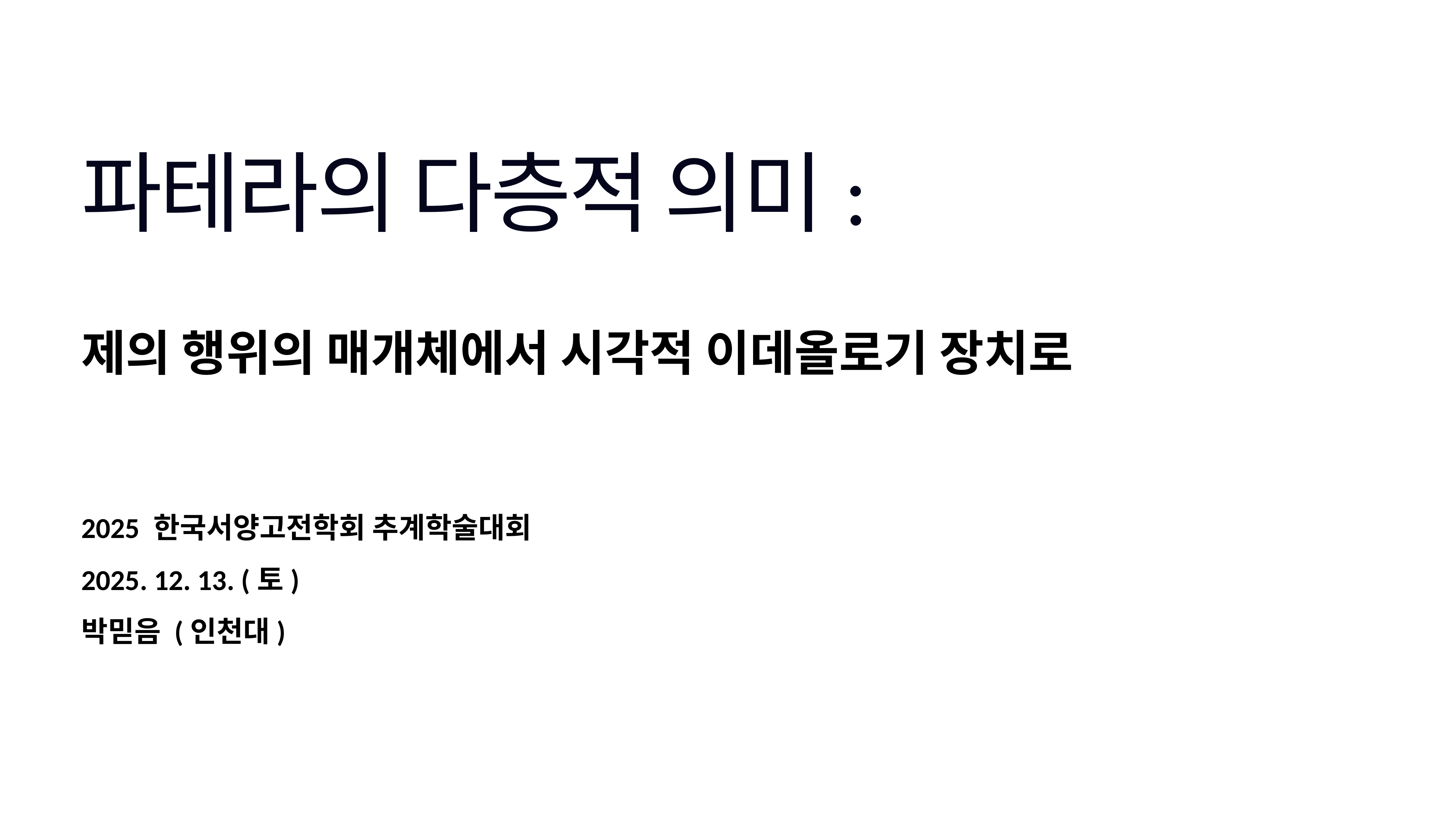

# 파테라의 다층적 의미:
제의 행위의 매개체에서 시각적 이데올로기 장치로
2025 한국서양고전학회 추계학술대회
2025. 12. 13. (토)
박믿음 (인천대)